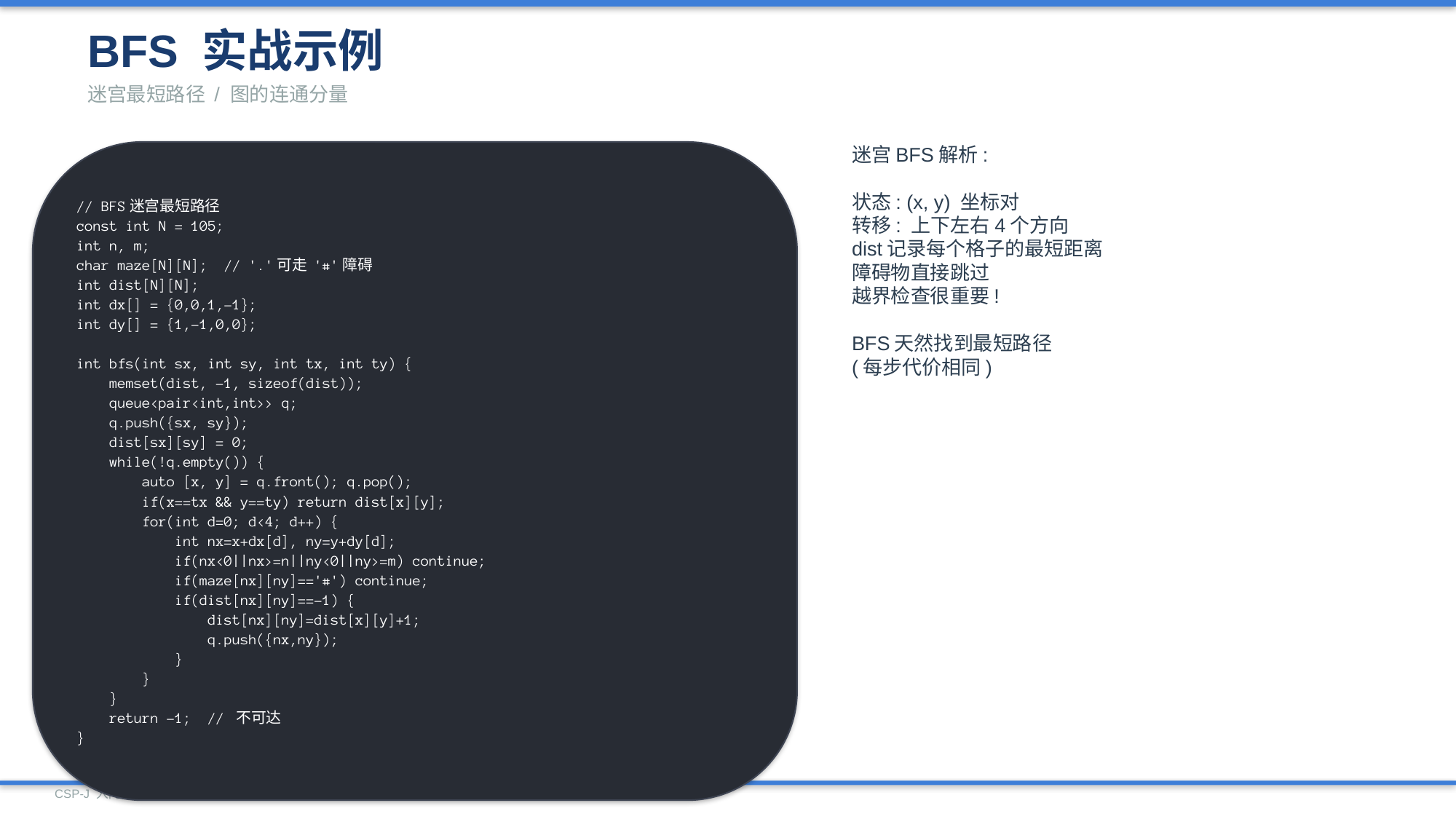

BFS 实战示例
迷宫最短路径 / 图的连通分量
// BFS迷宫最短路径
const int N = 105;
int n, m;
char maze[N][N];  // '.'可走 '#'障碍
int dist[N][N];
int dx[] = {0,0,1,-1};
int dy[] = {1,-1,0,0};

int bfs(int sx, int sy, int tx, int ty) {
    memset(dist, -1, sizeof(dist));
    queue<pair<int,int>> q;
    q.push({sx, sy});
    dist[sx][sy] = 0;
    while(!q.empty()) {
        auto [x, y] = q.front(); q.pop();
        if(x==tx && y==ty) return dist[x][y];
        for(int d=0; d<4; d++) {
            int nx=x+dx[d], ny=y+dy[d];
            if(nx<0||nx>=n||ny<0||ny>=m) continue;
            if(maze[nx][ny]=='#') continue;
            if(dist[nx][ny]==-1) {
                dist[nx][ny]=dist[x][y]+1;
                q.push({nx,ny});
            }
        }
    }
    return -1;  // 不可达
}
迷宫BFS解析:
状态: (x, y) 坐标对
转移: 上下左右4个方向
dist记录每个格子的最短距离
障碍物直接跳过
越界检查很重要!
BFS天然找到最短路径
(每步代价相同)

CSP-J 入门级  |  PPT 25